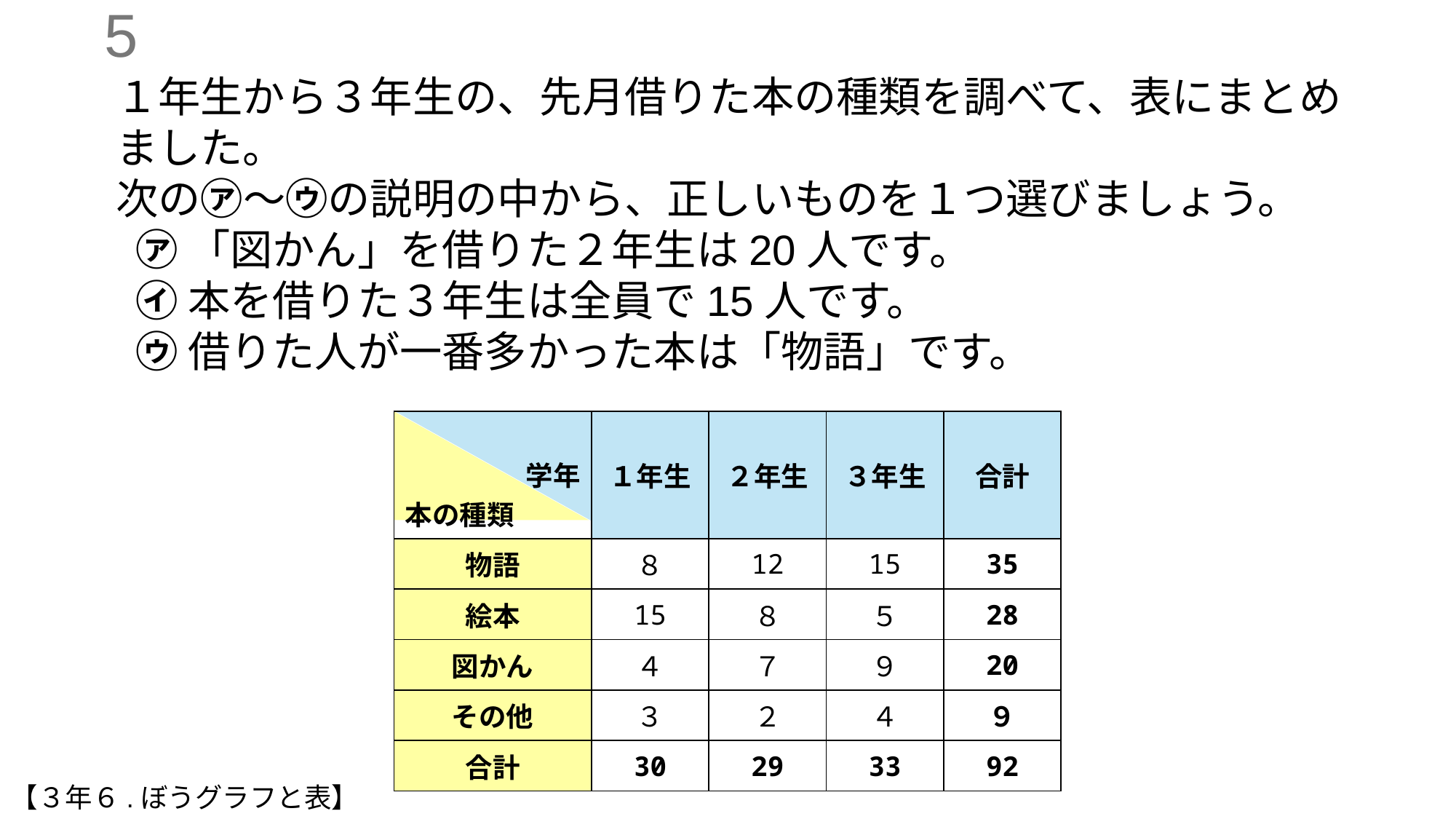

5
１年生から３年生の、先月借りた本の種類を調べて、表にまとめました。
次の㋐～㋒の説明の中から、正しいものを１つ選びましょう。
 ㋐ 「図かん」を借りた２年生は20人です。
 ㋑ 本を借りた３年生は全員で15人です。
 ㋒ 借りた人が一番多かった本は「物語」です。

| 学年 本の種類 | １年生 | ２年生 | ３年生 | 合計 |
| --- | --- | --- | --- | --- |
| 物語 | ８ | 12 | 15 | 35 |
| 絵本 | 15 | ８ | ５ | 28 |
| 図かん | ４ | ７ | ９ | 20 |
| その他 | ３ | ２ | ４ | ９ |
| 合計 | 30 | 29 | 33 | 92 |
【３年６.ぼうグラフと表】